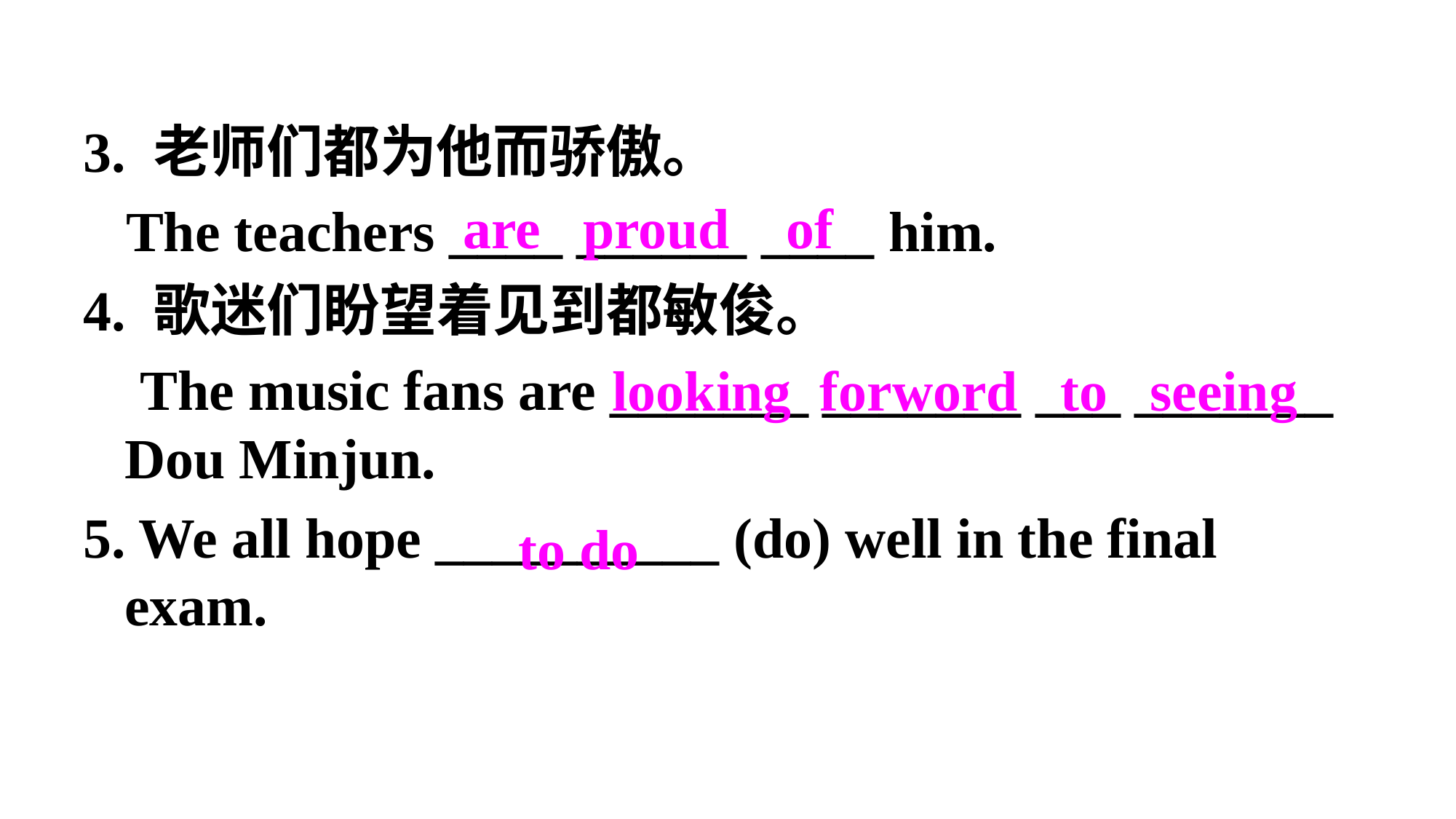

3. 老师们都为他而骄傲。
   The teachers ____ ______ ____ him.
4. 歌迷们盼望着见到都敏俊。
    The music fans are _______ _______ ___ _______ Dou Minjun.
5. We all hope __________ (do) well in the final exam.
are   proud    of
looking  forword   to   seeing
     to do